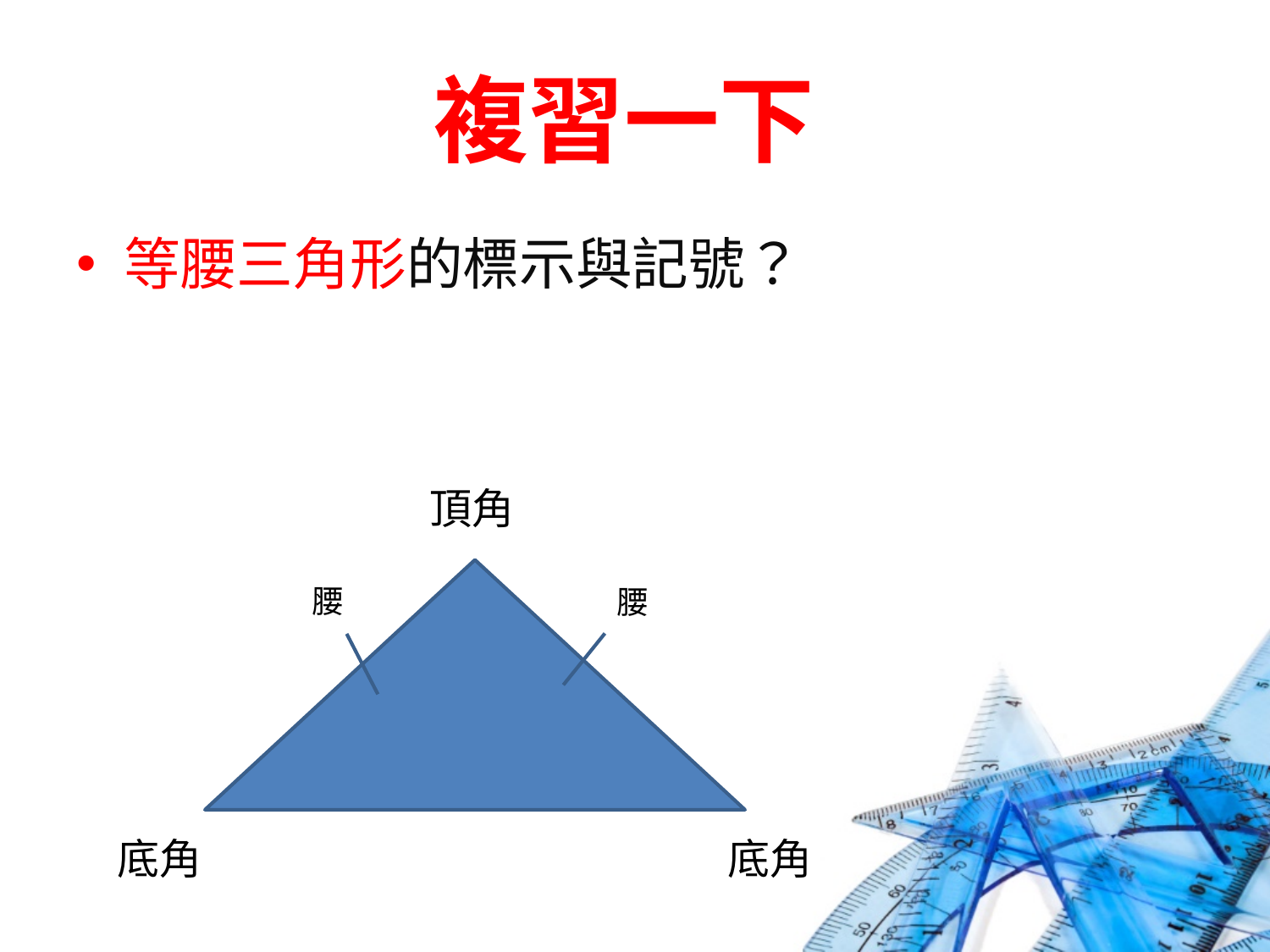

# 複習一下
等腰三角形的標示與記號？

頂角

腰
腰

底角
底角